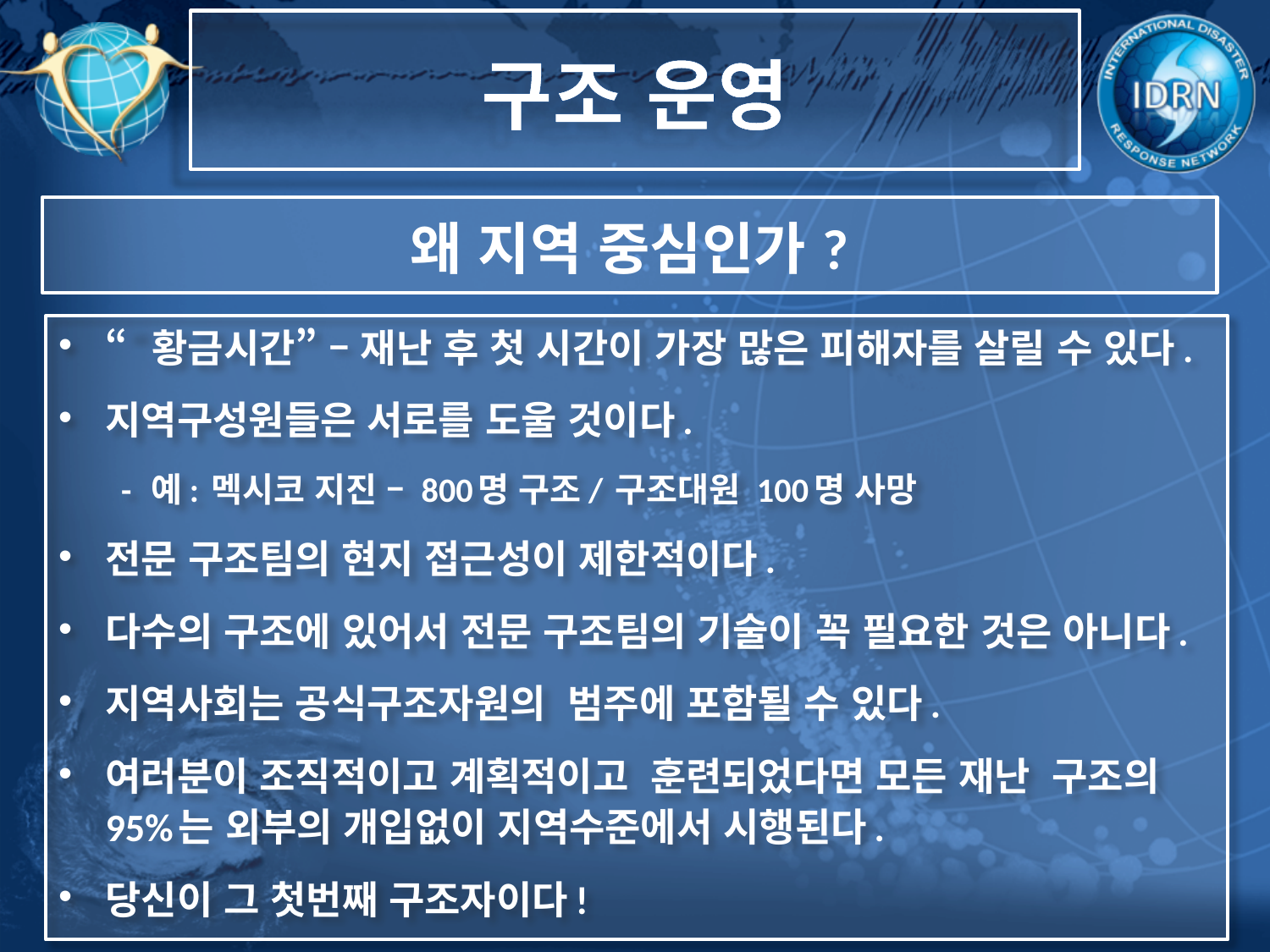

구조 운영
왜 지역 중심인가?
“황금시간” – 재난 후 첫 시간이 가장 많은 피해자를 살릴 수 있다.
지역구성원들은 서로를 도울 것이다.
-  예: 멕시코 지진 – 800명 구조/ 구조대원 100명 사망
전문 구조팀의 현지 접근성이 제한적이다.
다수의 구조에 있어서 전문 구조팀의 기술이 꼭 필요한 것은 아니다.
지역사회는 공식구조자원의  범주에 포함될 수 있다.
여러분이 조직적이고 계획적이고  훈련되었다면 모든 재난  구조의 95%는 외부의 개입없이 지역수준에서 시행된다.
당신이 그 첫번째 구조자이다!